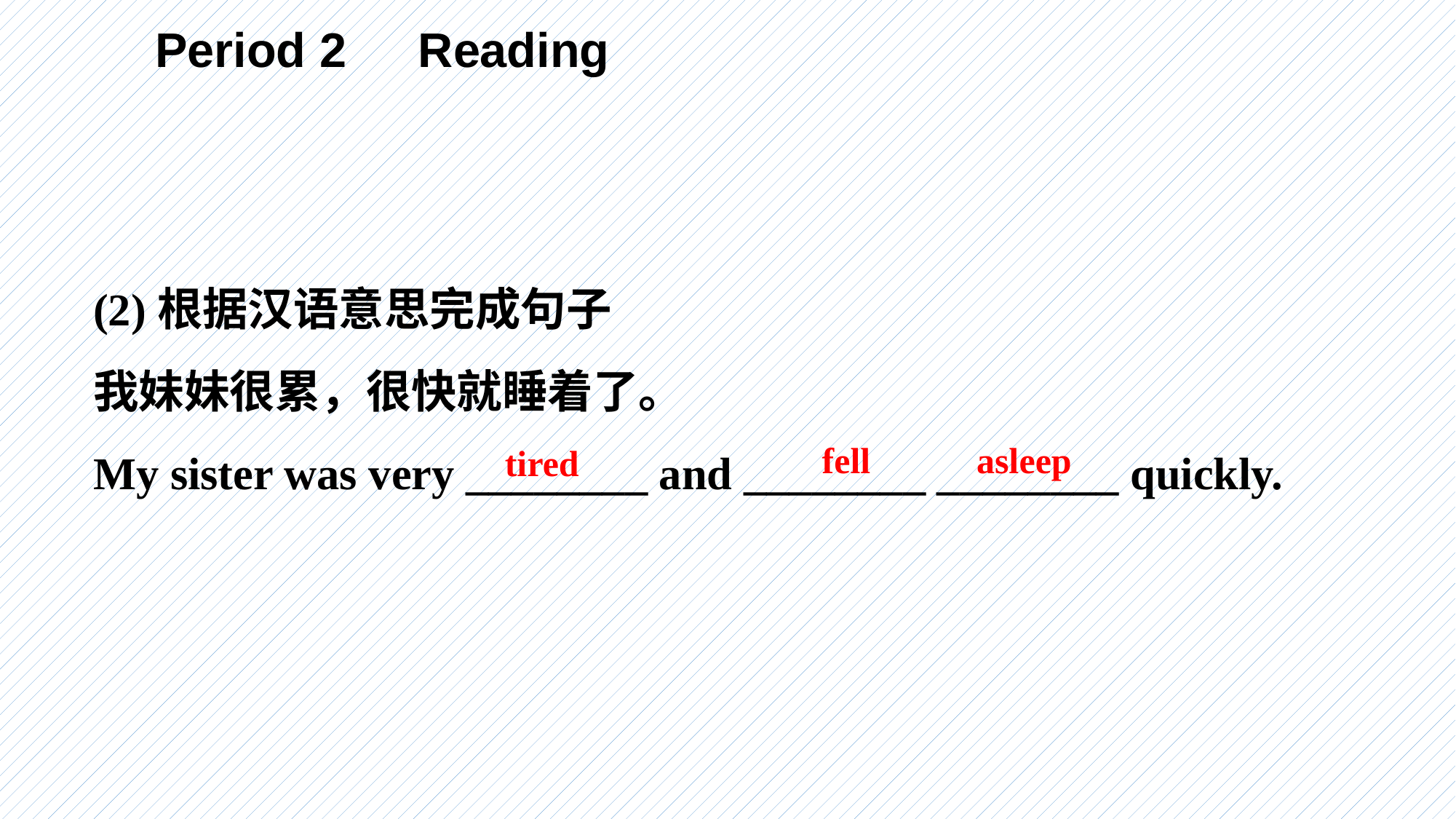

Period 2　Reading
(2)根据汉语意思完成句子
我妹妹很累，很快就睡着了。
My sister was very ________ and ________ ________ quickly.
fell 	     asleep
tired